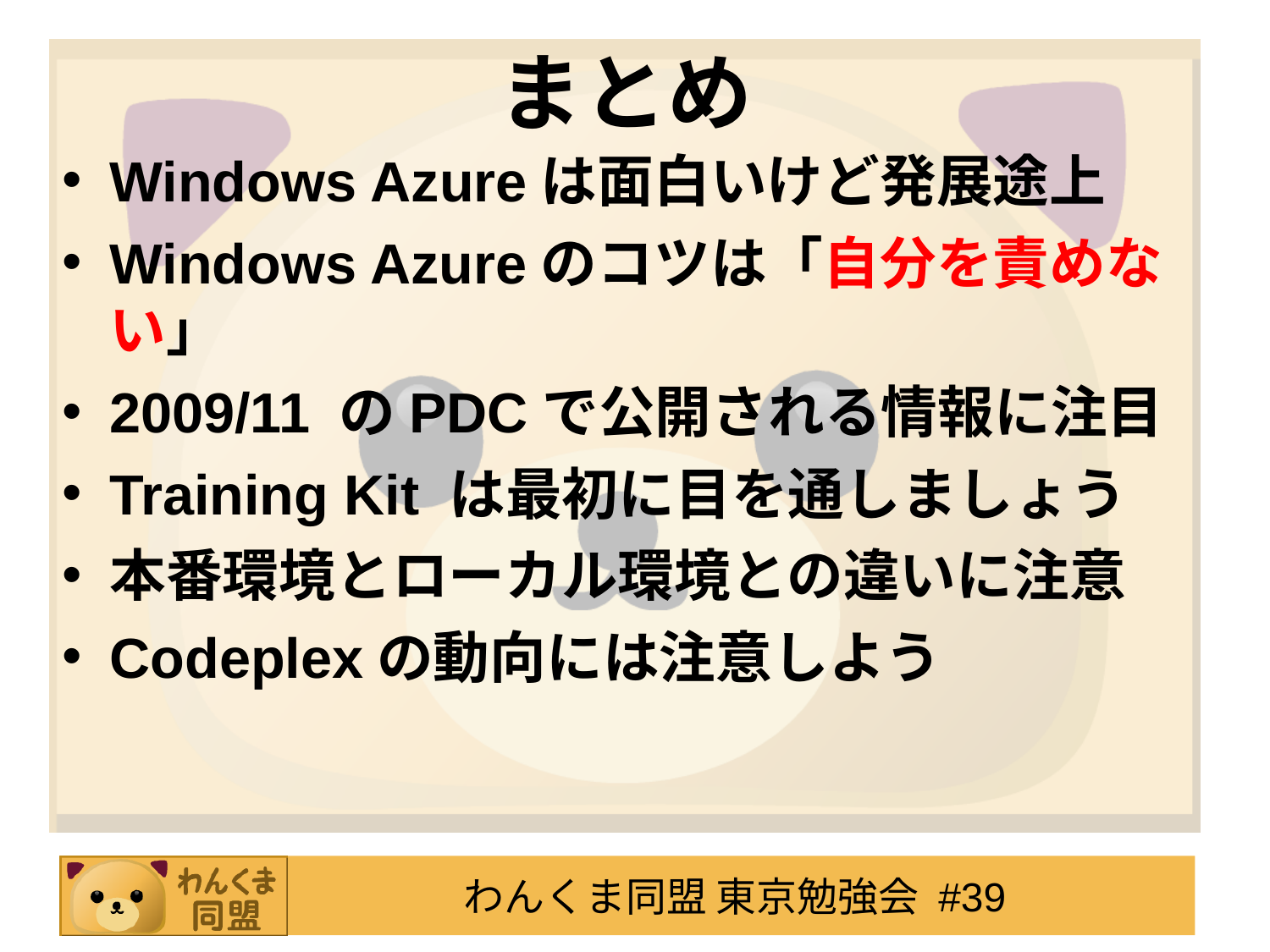

まとめ
Windows Azureは面白いけど発展途上
Windows Azureのコツは「自分を責めない」
2009/11 のPDCで公開される情報に注目
Training Kit は最初に目を通しましょう
本番環境とローカル環境との違いに注意
Codeplexの動向には注意しよう